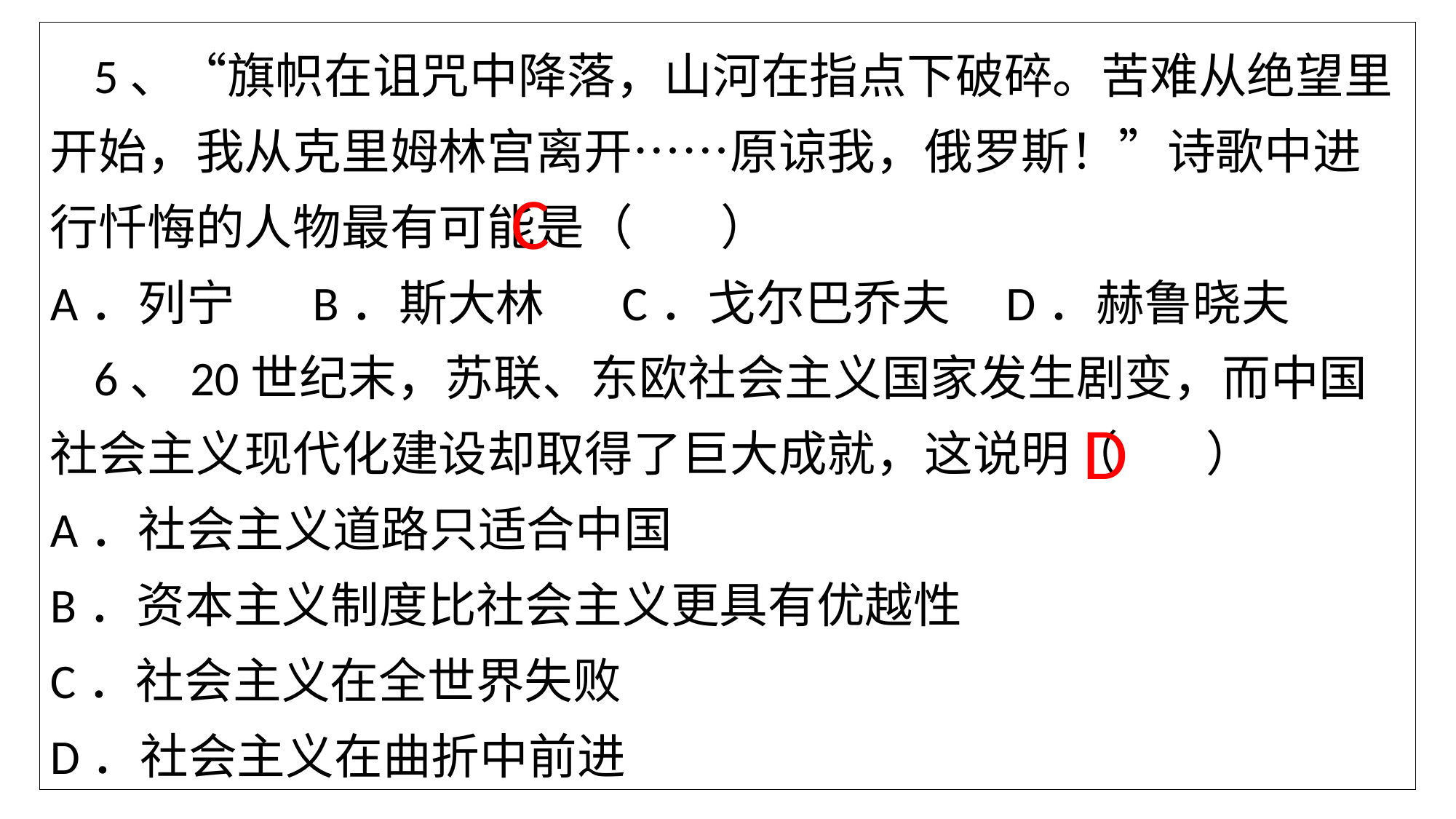

5、“旗帜在诅咒中降落，山河在指点下破碎。苦难从绝望里开始，我从克里姆林宫离开……原谅我，俄罗斯！”诗歌中进行忏悔的人物最有可能是（        ）
A．列宁      B．斯大林      C．戈尔巴乔夫    D．赫鲁晓夫
    6、20世纪末，苏联、东欧社会主义国家发生剧变，而中国社会主义现代化建设却取得了巨大成就，这说明（        ）
A．社会主义道路只适合中国
B．资本主义制度比社会主义更具有优越性
C．社会主义在全世界失败
D．社会主义在曲折中前进
C
D